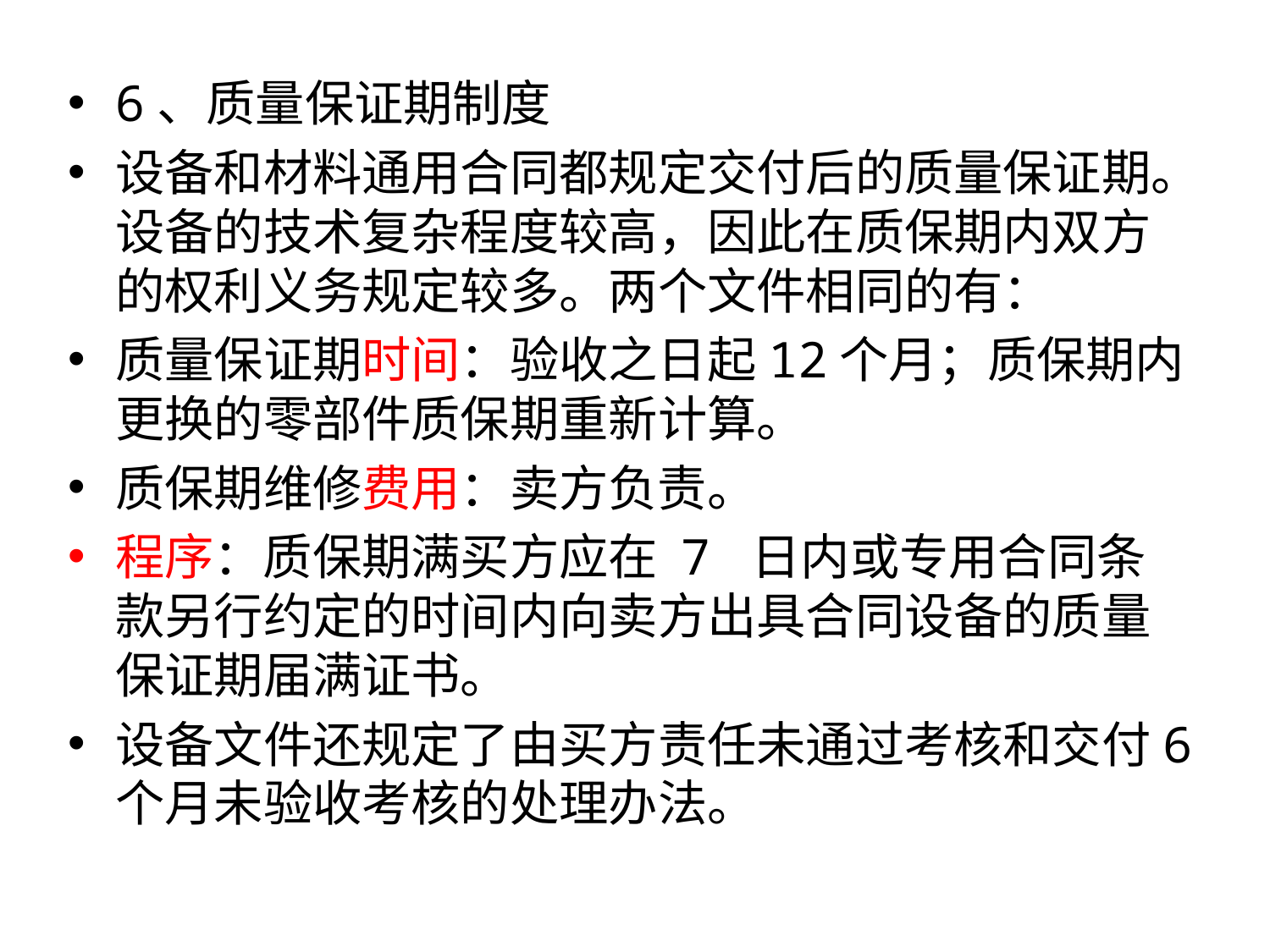

6、质量保证期制度
设备和材料通用合同都规定交付后的质量保证期。设备的技术复杂程度较高，因此在质保期内双方的权利义务规定较多。两个文件相同的有：
质量保证期时间：验收之日起12个月；质保期内更换的零部件质保期重新计算。
质保期维修费用：卖方负责。
程序：质保期满买方应在 7 日内或专用合同条款另行约定的时间内向卖方出具合同设备的质量保证期届满证书。
设备文件还规定了由买方责任未通过考核和交付6个月未验收考核的处理办法。